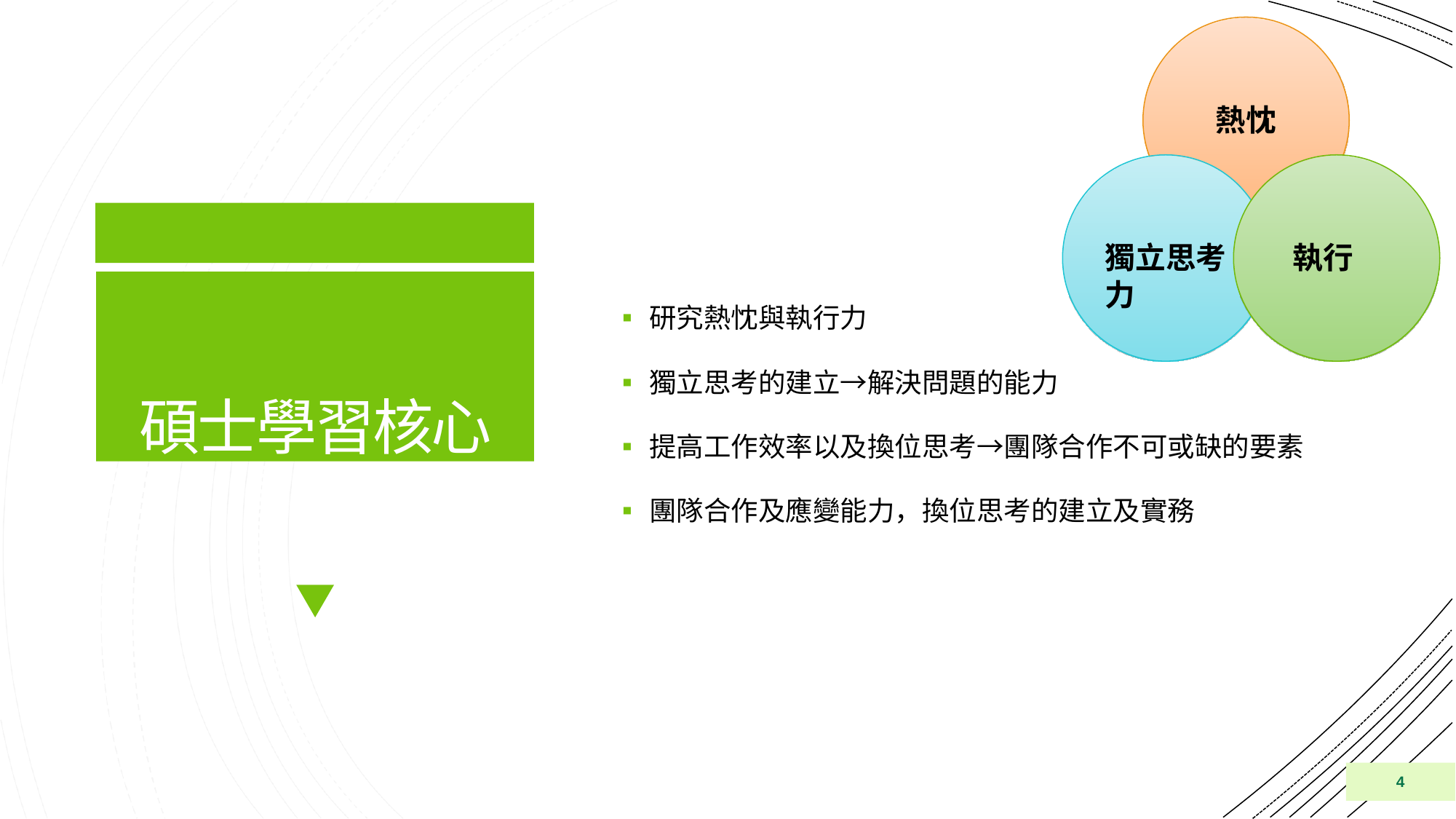

熱忱

# 獨立思考	執行力

碩士學習核心
研究熱忱與執行力
獨立思考的建立→解決問題的能力
提高工作效率以及換位思考→團隊合作不可或缺的要素
團隊合作及應變能力，換位思考的建立及實務

4